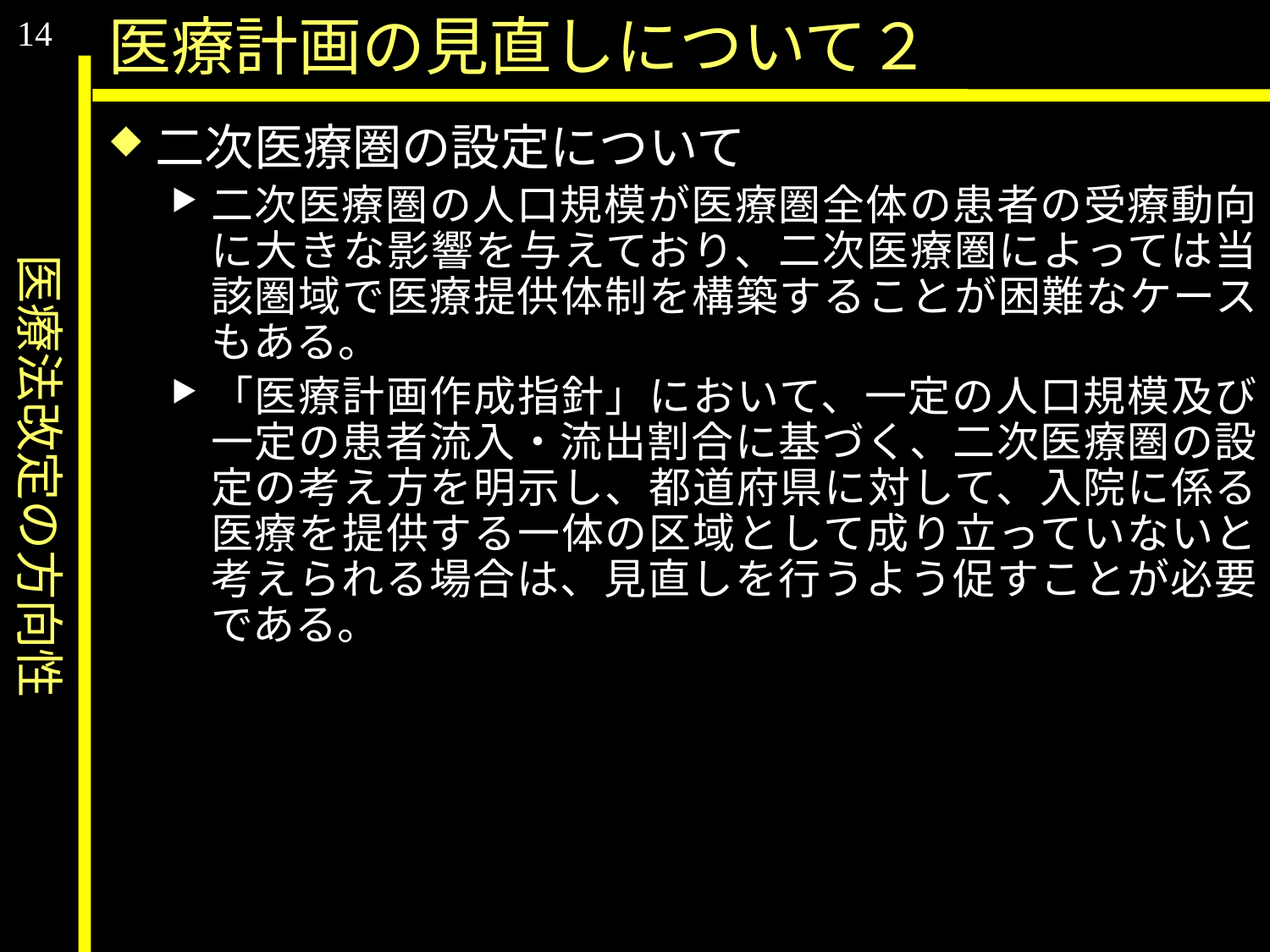

医療法改定の方向性
14
医療計画の見直しについて２

二次医療圏の設定について
二次医療圏の人口規模が医療圏全体の患者の受療動向に大きな影響を与えており、二次医療圏によっては当該圏域で医療提供体制を構築することが困難なケースもある。
「医療計画作成指針」において、一定の人口規模及び一定の患者流入・流出割合に基づく、二次医療圏の設定の考え方を明示し、都道府県に対して、入院に係る医療を提供する一体の区域として成り立っていないと考えられる場合は、見直しを行うよう促すことが必要である。